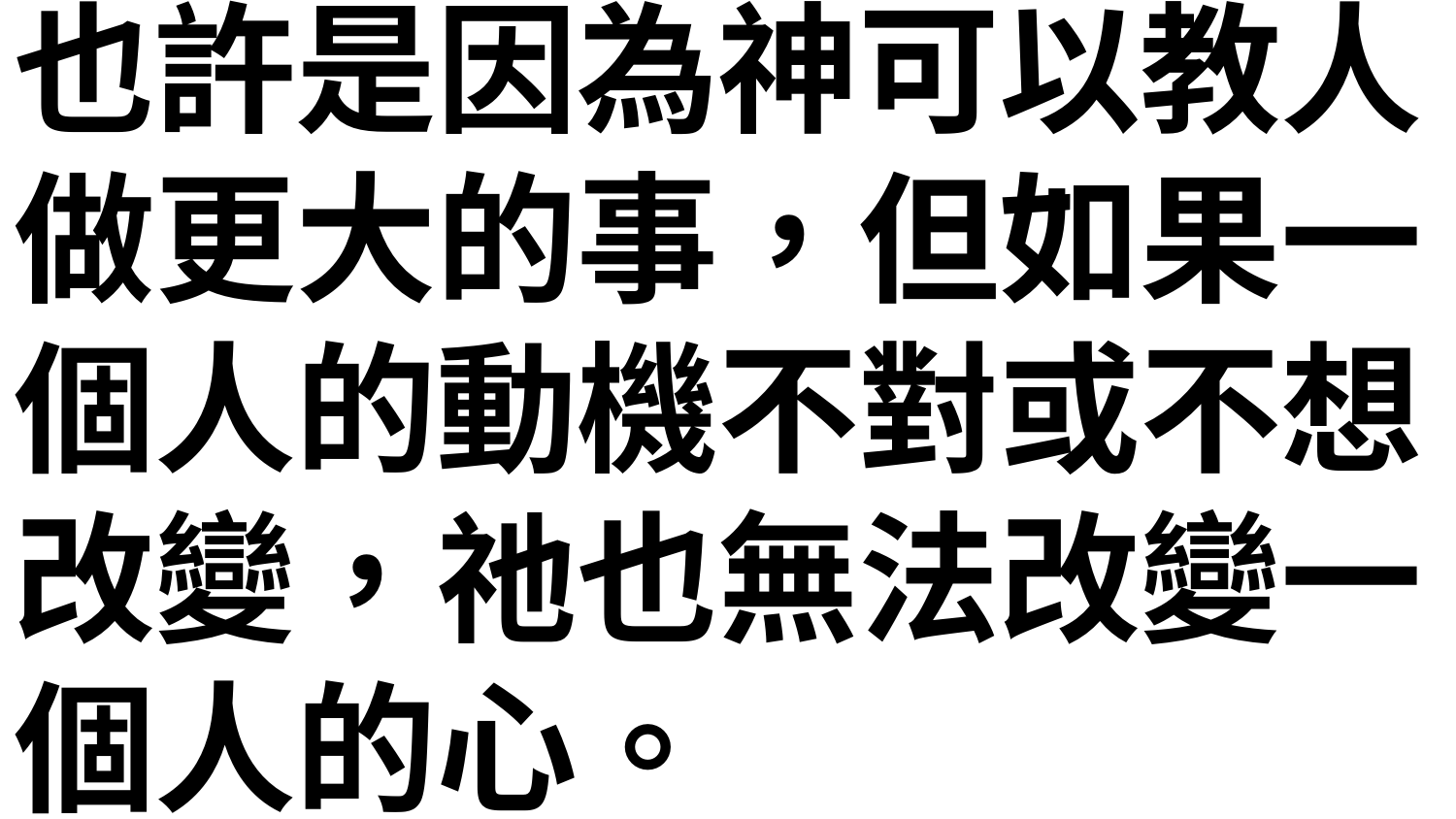

也許是因為神可以教人做更大的事，但如果一個人的動機不對或不想改變，祂也無法改變一個人的心。